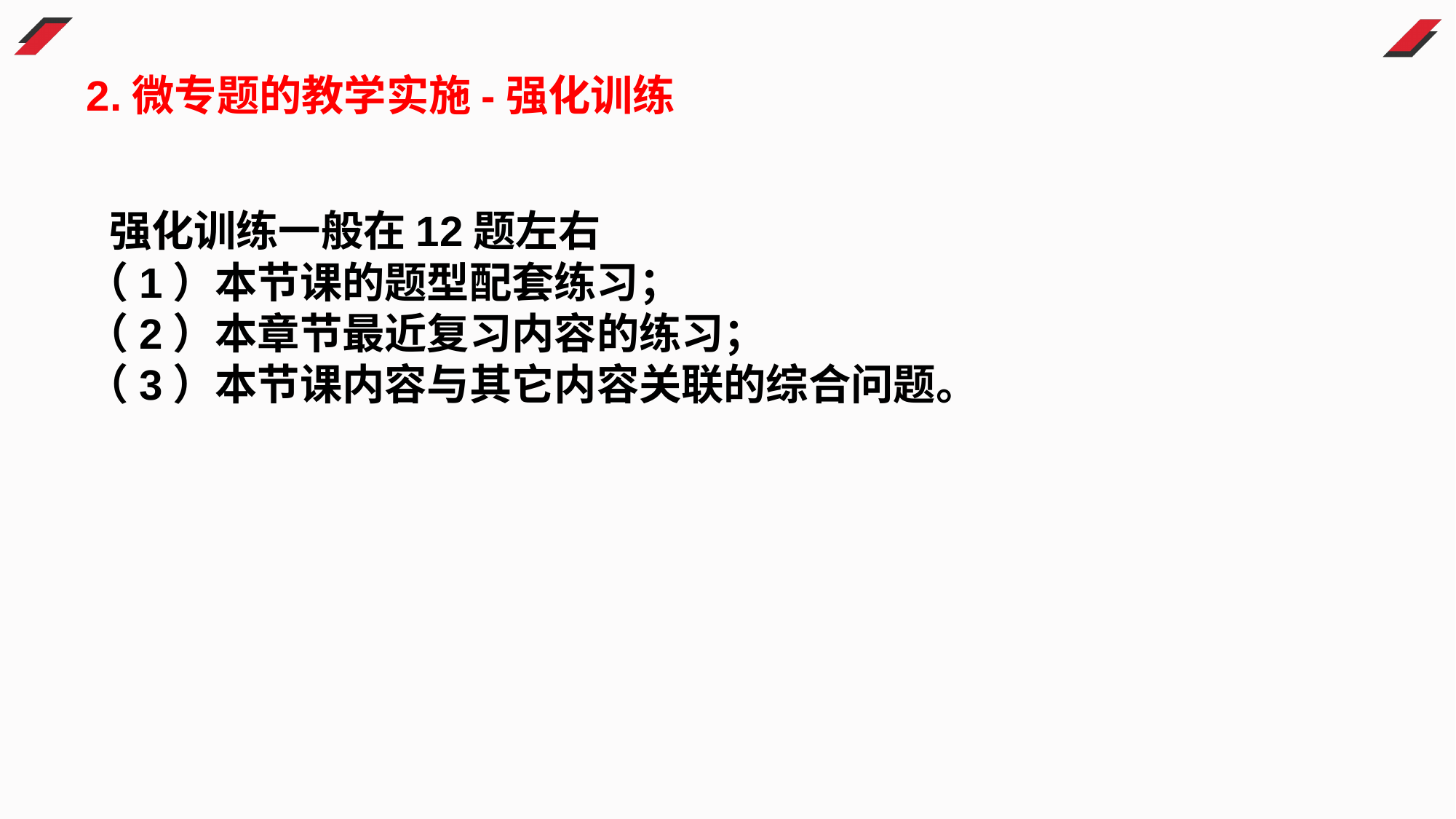

2.微专题的教学实施-强化训练
 强化训练一般在12题左右
（1）本节课的题型配套练习；
（2）本章节最近复习内容的练习；
（3）本节课内容与其它内容关联的综合问题。